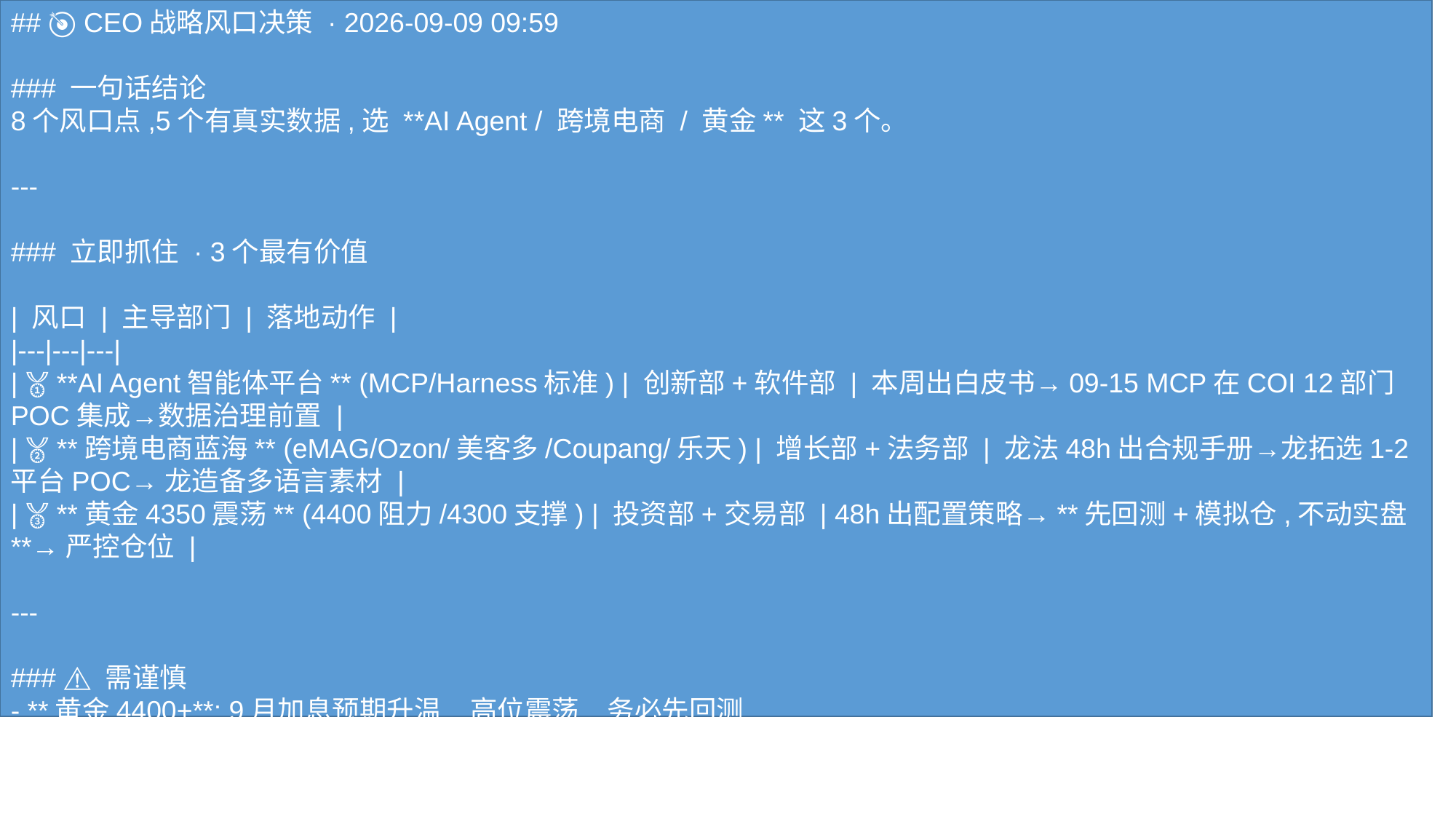

## 🎯 CEO战略风口决策 · 2026-09-09 09:59 ### 一句话结论 8个风口点,5个有真实数据,选 **AI Agent / 跨境电商 / 黄金** 这3个。 --- ### 立即抓住 · 3个最有价值 | 风口 | 主导部门 | 落地动作 | |---|---|---| | 🥇 **AI Agent智能体平台** (MCP/Harness标准) | 创新部+软件部 | 本周出白皮书→09-15 MCP在COI 12部门POC集成→数据治理前置 | | 🥈 **跨境电商蓝海** (eMAG/Ozon/美客多/Coupang/乐天) | 增长部+法务部 | 龙法48h出合规手册→龙拓选1-2平台POC→龙造备多语言素材 | | 🥉 **黄金4350震荡** (4400阻力/4300支撑) | 投资部+交易部 | 48h出配置策略→**先回测+模拟仓,不动实盘**→严控仓位 | --- ### ⚠️ 需谨慎 - **黄金4400+**: 9月加息预期升温, 高位震荡, 务必先回测 - **低空eVTOL**: 数据有效但周期长(2025规模1.5万亿刚起步), 跟踪研究不当主战场 ### ❌ 弃掉(数据污染) - 机器人具身智能 — 仅有基础词条 - AI视频内容创作 — 哲学概念, 无产业数据 - 新能源汽车出海 — 网页是计算器工具 --- 📎 **完整决策报告**: https://coi-portal.tail0f986c.ts.net/delivery/20260909-095930-1c07ce
#